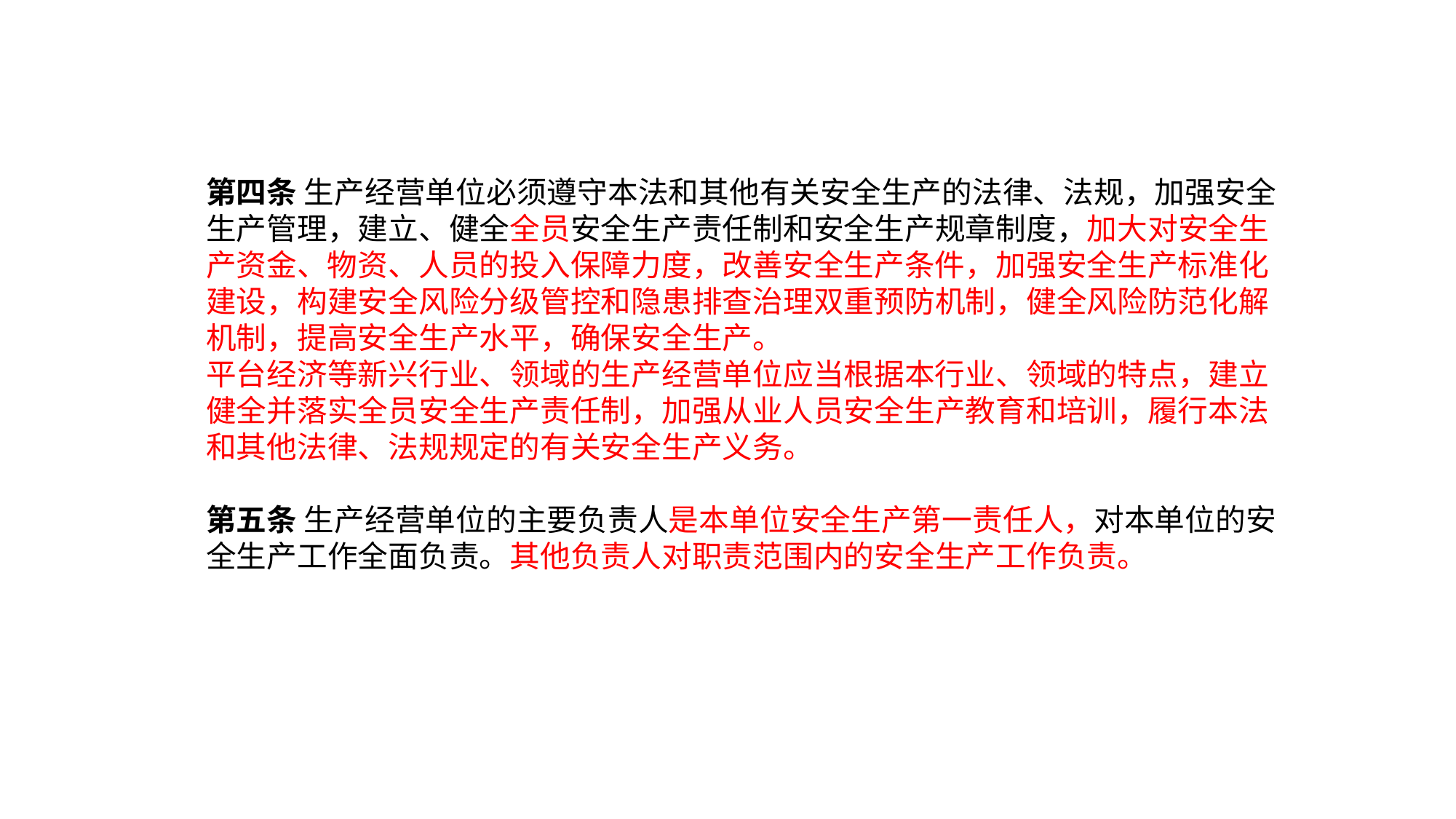

#
第四条 生产经营单位必须遵守本法和其他有关安全生产的法律、法规，加强安全生产管理，建立、健全全员安全生产责任制和安全生产规章制度，加大对安全生产资金、物资、人员的投入保障力度，改善安全生产条件，加强安全生产标准化建设，构建安全风险分级管控和隐患排查治理双重预防机制，健全风险防范化解机制，提高安全生产水平，确保安全生产。
平台经济等新兴行业、领域的生产经营单位应当根据本行业、领域的特点，建立健全并落实全员安全生产责任制，加强从业人员安全生产教育和培训，履行本法和其他法律、法规规定的有关安全生产义务。

第五条 生产经营单位的主要负责人是本单位安全生产第一责任人，对本单位的安全生产工作全面负责。其他负责人对职责范围内的安全生产工作负责。